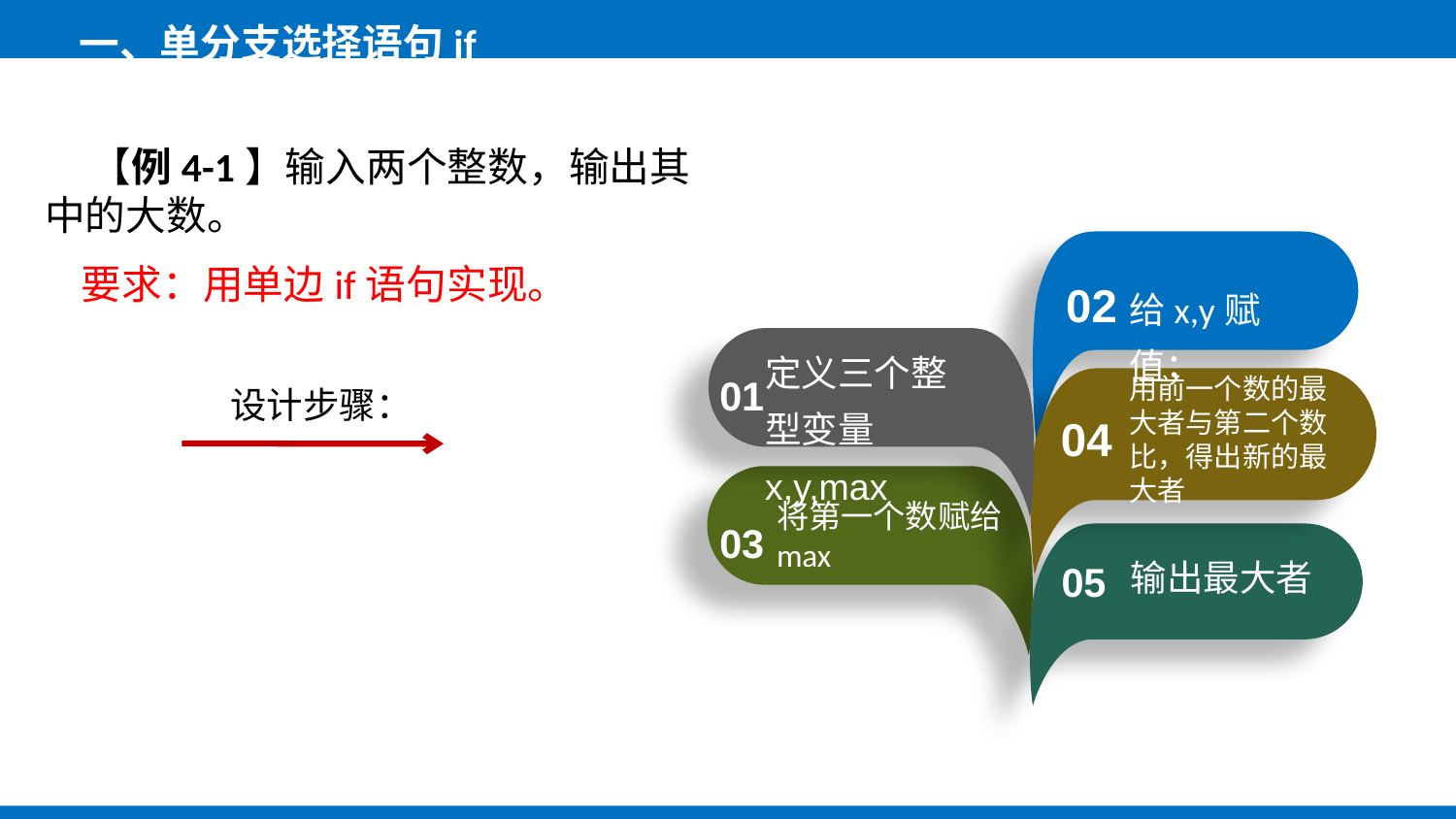

一、单分支选择语句if

    【例4-1】输入两个整数，输出其中的大数。
   要求：用单边if语句实现。

02
给x,y赋值；

定义三个整型变量x,y,max
01
用前一个数的最大者与第二个数比，得出新的最大者

设计步骤：
04

将第一个数赋给max
03

05
输出最大者